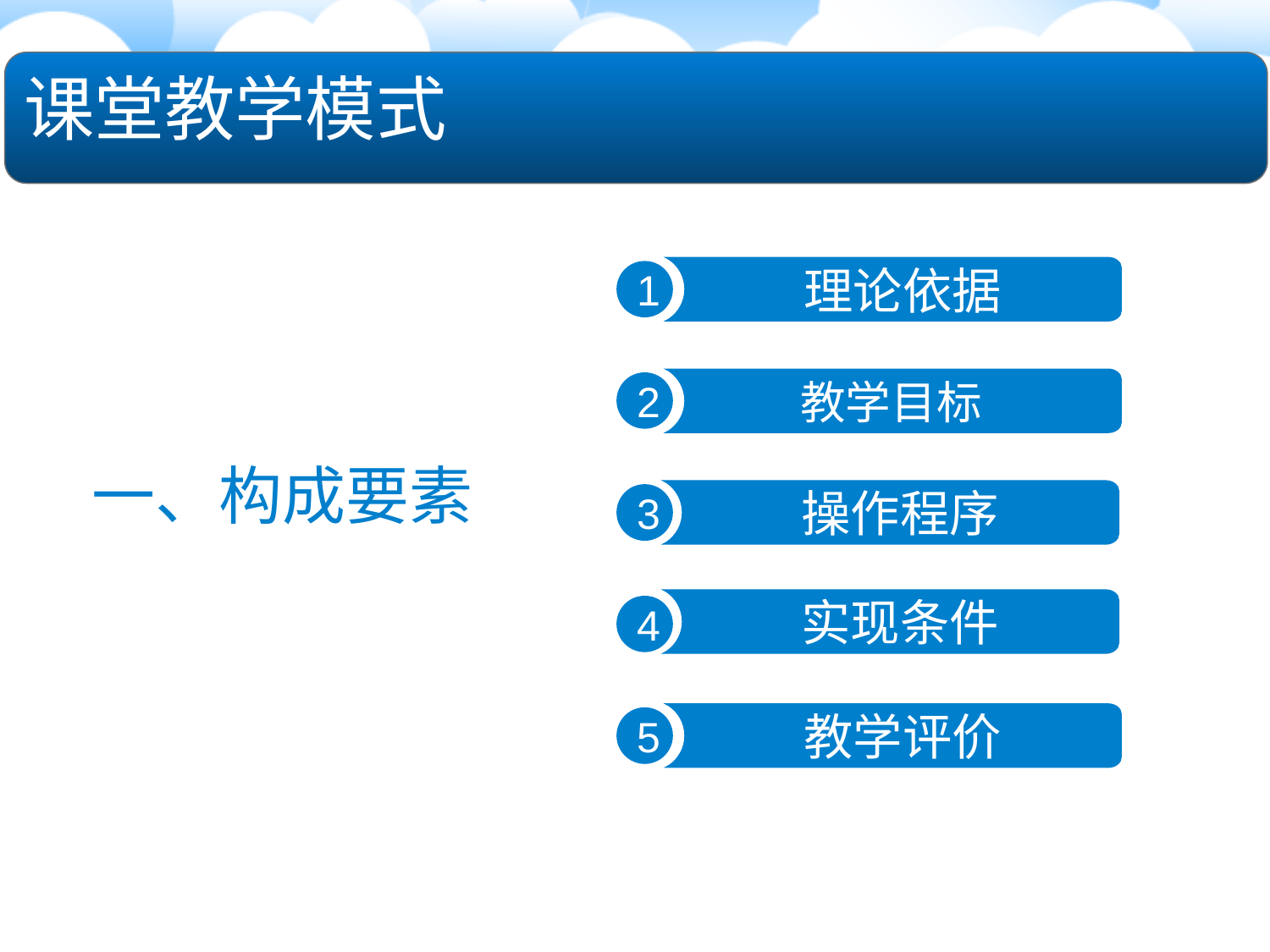

课堂教学模式
理论依据
1
教学目标
2

一、构成要素
操作程序
3
实现条件
4
教学评价
5